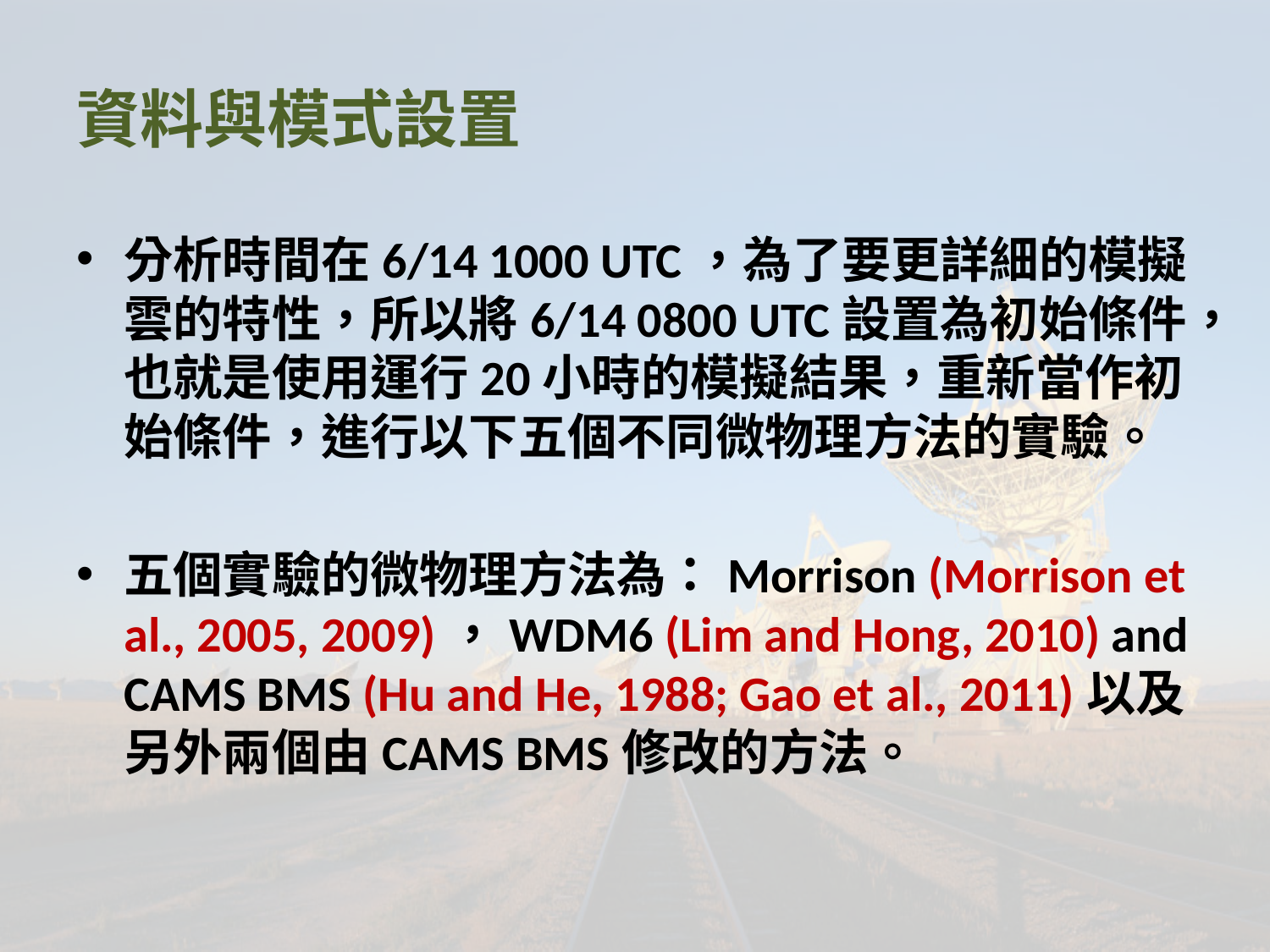

# 資料與模式設置
分析時間在6/14 1000 UTC，為了要更詳細的模擬雲的特性，所以將6/14 0800 UTC設置為初始條件，也就是使用運行20小時的模擬結果，重新當作初始條件，進行以下五個不同微物理方法的實驗。

五個實驗的微物理方法為：Morrison (Morrison et al., 2005, 2009)，WDM6 (Lim and Hong, 2010) and CAMS BMS (Hu and He, 1988; Gao et al., 2011)以及另外兩個由CAMS BMS修改的方法。